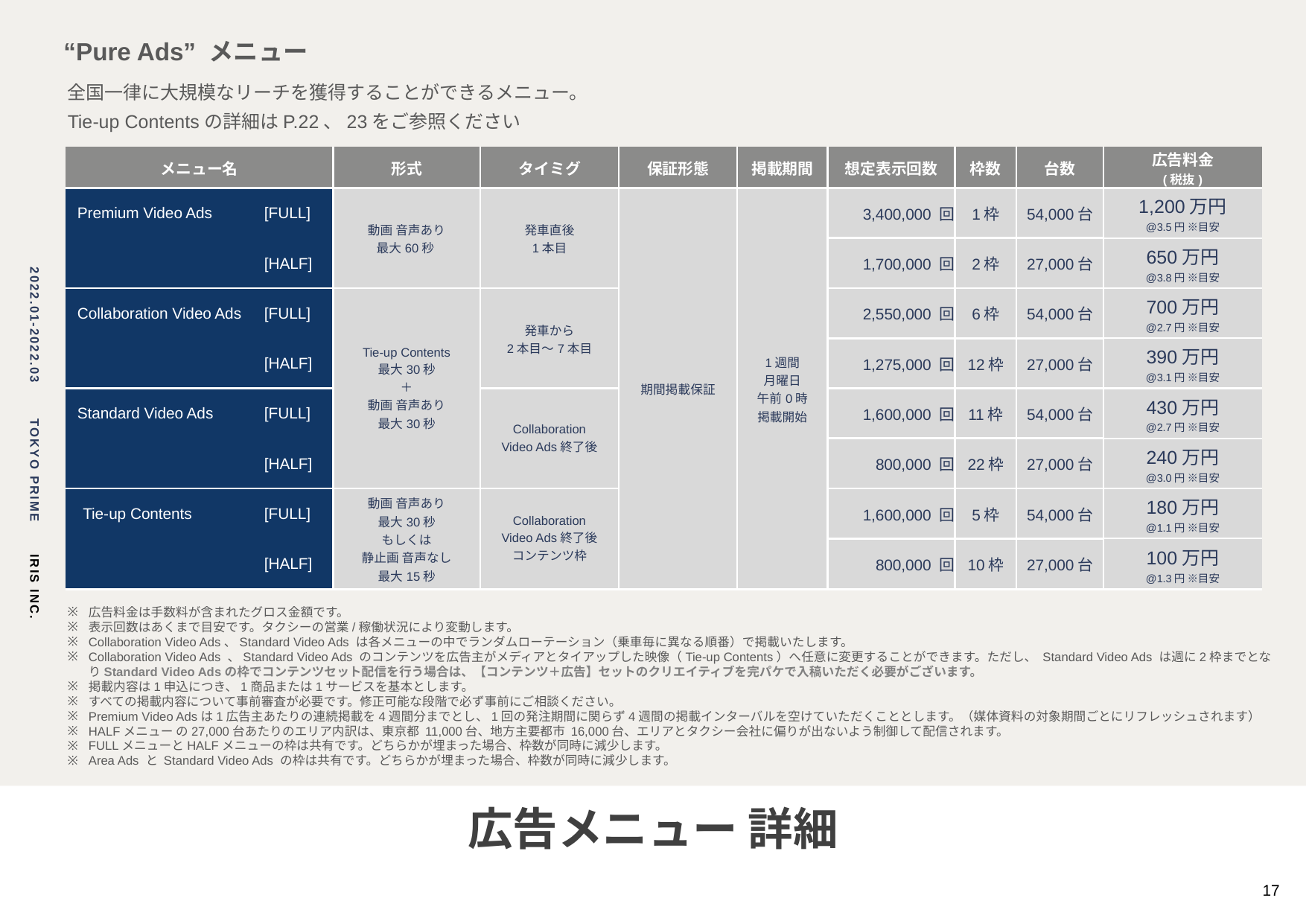

“Pure Ads” メニュー
全国一律に大規模なリーチを獲得することができるメニュー。
Tie-up Contentsの詳細はP.22、23をご参照ください
| メニュー名 |  | 形式 | タイミグ | 保証形態 | 掲載期間 | 想定表示回数 | 枠数 | 台数 | 広告料金 (税抜) |
| --- | --- | --- | --- | --- | --- | --- | --- | --- | --- |
| Premium Video Ads | [FULL] | 動画 音声あり 最大60秒 | 発車直後 1本目 | 期間掲載保証 | 1週間 月曜日 午前0時 掲載開始 | 3,400,000 回 | 1枠 | 54,000台 | 1,200万円 @3.5円 ※目安 |
|  | [HALF] |  |  |  |  | 1,700,000 回 | 2枠 | 27,000台 | 650万円 @3.8円 ※目安 |
| Collaboration Video Ads | [FULL] | Tie-up Contents 最大30秒 ＋ 動画 音声あり 最大30秒 | 発車から 2本目～7本目 |  |  | 2,550,000 回 | 6枠 | 54,000台 | 700万円 @2.7円 ※目安 |
|  | [HALF] |  |  |  |  | 1,275,000 回 | 12枠 | 27,000台 | 390万円 @3.1円 ※目安 |
| Standard Video Ads | [FULL] |  | Collaboration Video Ads終了後 |  |  | 1,600,000 回 | 11枠 | 54,000台 | 430万円 @2.7円 ※目安 |
|  | [HALF] |  |  |  |  | 800,000 回 | 22枠 | 27,000台 | 240万円 @3.0円 ※目安 |
| Tie-up Contents | [FULL] | 動画 音声あり 最大30秒 もしくは 静止画 音声なし 最大15秒 | Collaboration Video Ads終了後 コンテンツ枠 |  |  | 1,600,000 回 | 5枠 | 54,000台 | 180万円 @1.1円 ※目安 |
|  | [HALF] |  |  |  |  | 800,000 回 | 10枠 | 27,000台 | 100万円 @1.3円 ※目安 |
広告料金は手数料が含まれたグロス金額です。
表示回数はあくまで目安です。タクシーの営業/稼働状況により変動します。
Collaboration Video Ads、Standard Video Ads は各メニューの中でランダムローテーション（乗車毎に異なる順番）で掲載いたします。
Collaboration Video Ads 、Standard Video Ads のコンテンツを広告主がメディアとタイアップした映像（Tie-up Contents）へ任意に変更することができます。ただし、 Standard Video Ads は週に2枠までとなりStandard Video Adsの枠でコンテンツセット配信を行う場合は、【コンテンツ＋広告】セットのクリエイティブを完パケで入稿いただく必要がございます。
掲載内容は1申込につき、1商品または1サービスを基本とします。
すべての掲載内容について事前審査が必要です。修正可能な段階で必ず事前にご相談ください。
Premium Video Adsは1広告主あたりの連続掲載を4週間分までとし、1回の発注期間に関らず4週間の掲載インターバルを空けていただくこととします。（媒体資料の対象期間ごとにリフレッシュされます）
HALFメニュー の27,000台あたりのエリア内訳は、東京都 11,000台、地方主要都市 16,000台、エリアとタクシー会社に偏りが出ないよう制御して配信されます。
FULLメニューとHALFメニューの枠は共有です。どちらかが埋まった場合、枠数が同時に減少します。
Area Ads と Standard Video Ads の枠は共有です。どちらかが埋まった場合、枠数が同時に減少します。
広告メニュー 詳細